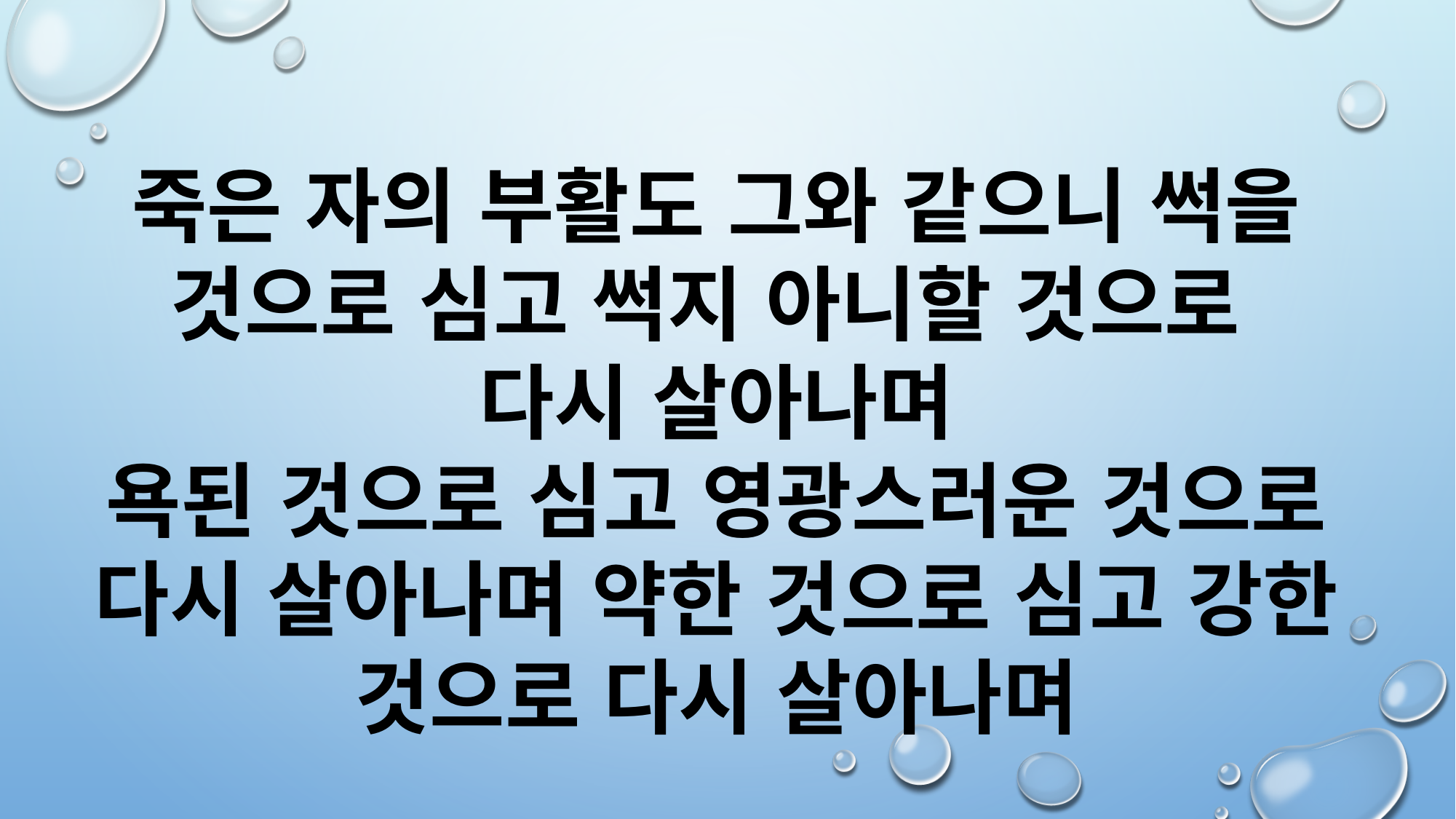

죽은 자의 부활도 그와 같으니 썩을 것으로 심고 썩지 아니할 것으로
다시 살아나며
욕된 것으로 심고 영광스러운 것으로 다시 살아나며 약한 것으로 심고 강한 것으로 다시 살아나며